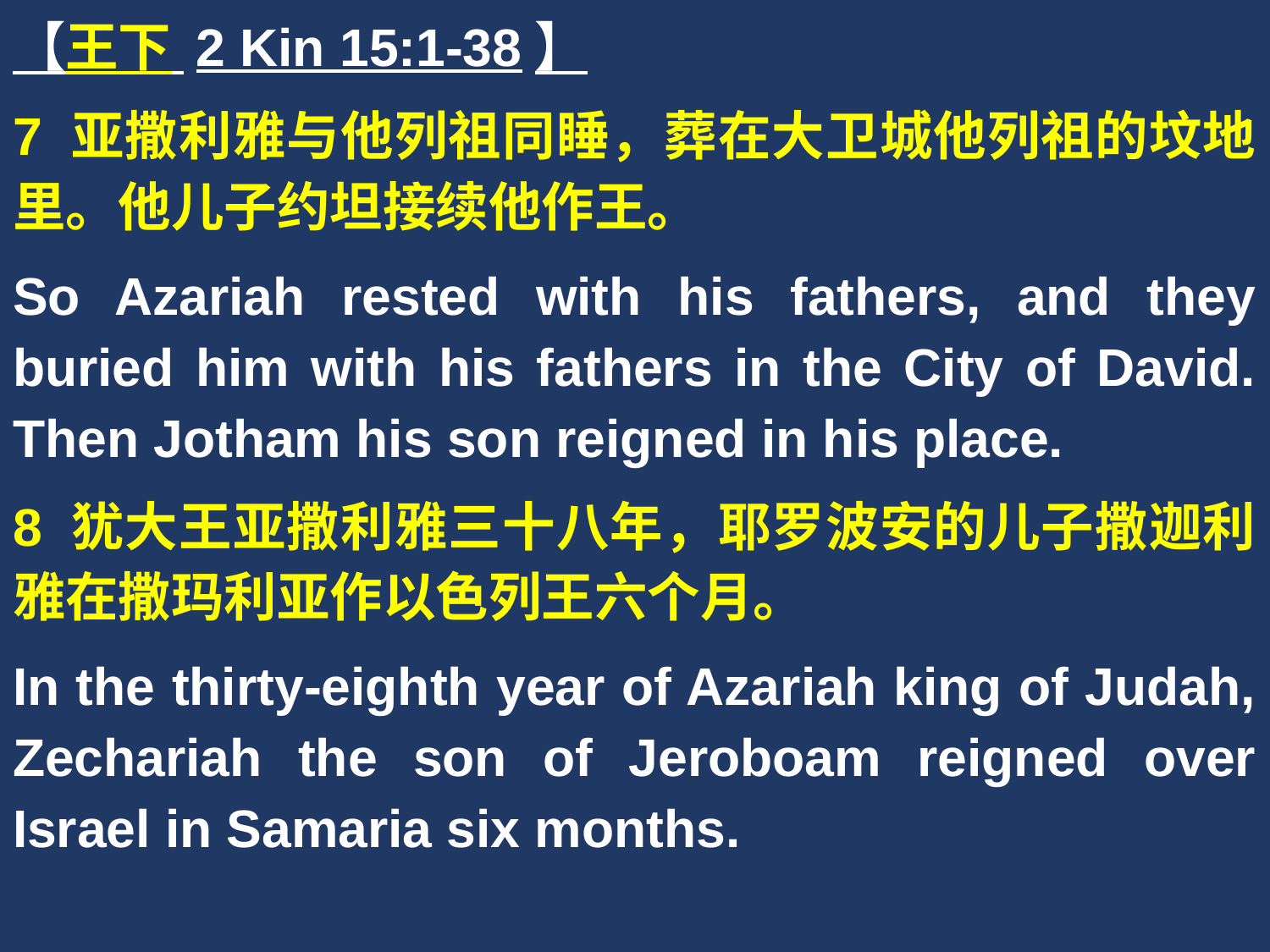

【王下 2 Kin 15:1-38】
7 亚撒利雅与他列祖同睡，葬在大卫城他列祖的坟地里。他儿子约坦接续他作王。
So Azariah rested with his fathers, and they buried him with his fathers in the City of David. Then Jotham his son reigned in his place.
8 犹大王亚撒利雅三十八年，耶罗波安的儿子撒迦利雅在撒玛利亚作以色列王六个月。
In the thirty-eighth year of Azariah king of Judah, Zechariah the son of Jeroboam reigned over Israel in Samaria six months.